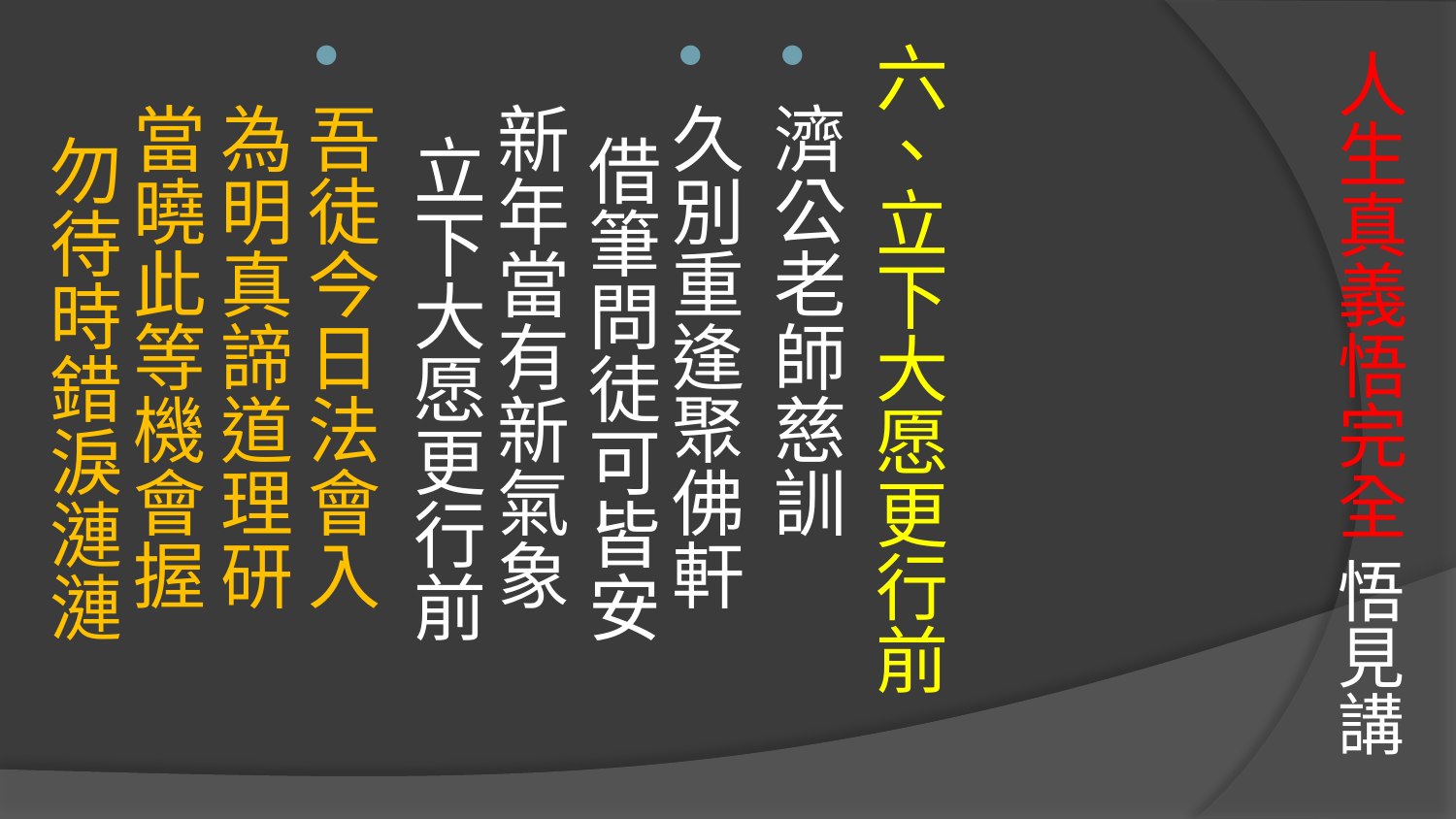

# 人生真義悟完全 悟見講
六、立下大愿更行前
濟公老師慈訓
久別重逢聚佛軒　         借筆問徒可皆安
新年當有新氣象　         立下大愿更行前
吾徒今日法會入　      為明真諦道理研
當曉此等機會握　         勿待時錯淚漣漣